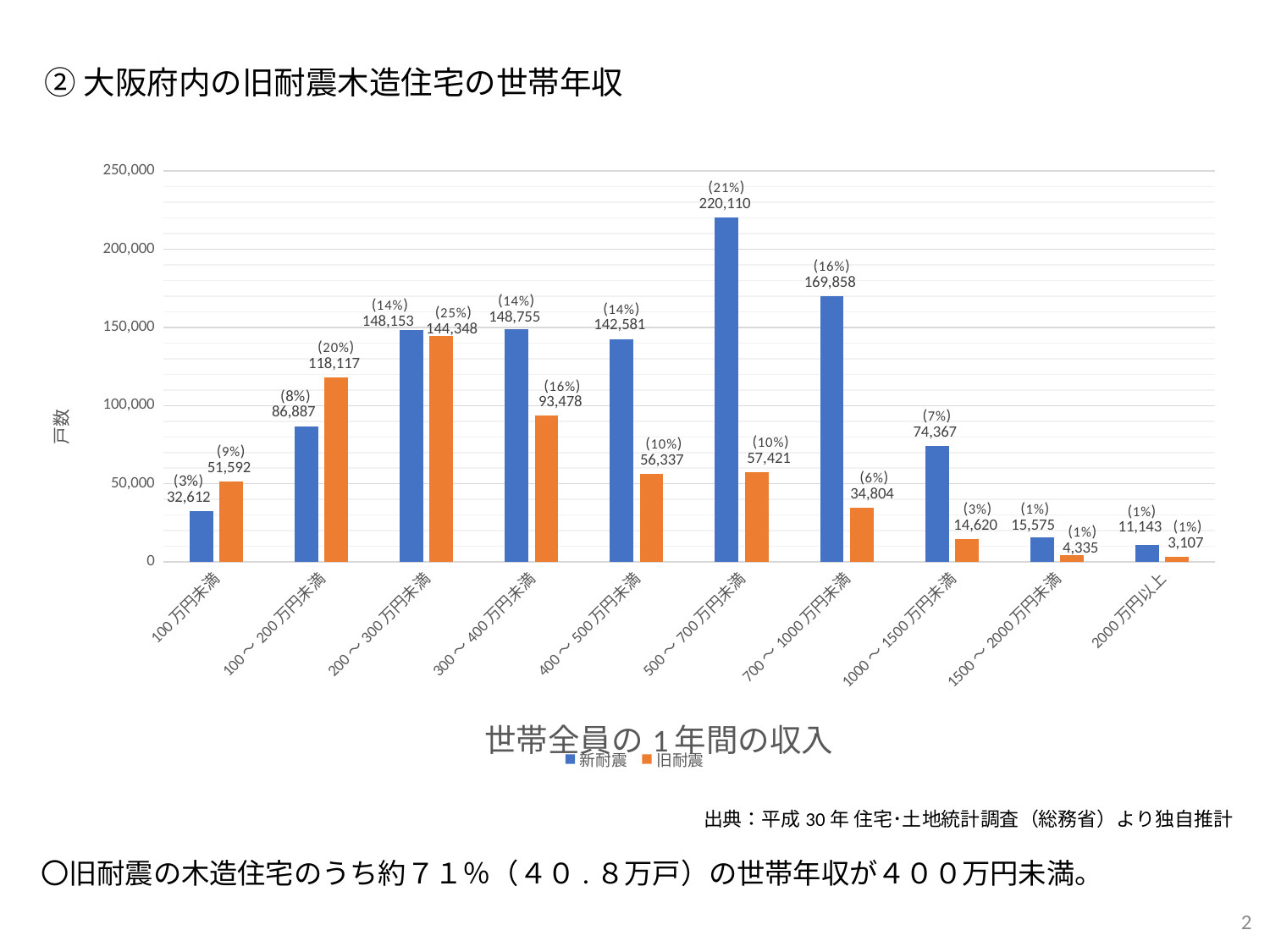

②大阪府内の旧耐震木造住宅の世帯年収

### Chart

| Category | 新耐震 | 旧耐震 |
|---|---|---|
| 100万円未満 | 32612.0 | 51592.0 |
| 100～200万円未満 | 86887.0 | 118117.0 |
| 200～300万円未満 | 148153.0 | 144348.0 |
| 300～400万円未満 | 148755.0 | 93478.0 |
| 400～500万円未満 | 142581.0 | 56337.0 |
| 500～700万円未満 | 220110.0 | 57421.0 |
| 700～1000万円未満 | 169858.0 | 34804.0 |
| 1000～1500万円未満 | 74367.0 | 14620.0 |
| 1500～2000万円未満 | 15575.0 | 4335.0 |
| 2000万円以上 | 11143.0 | 3107.0 |
出典：平成30年 住宅･土地統計調査（総務省）より独自推計
　〇旧耐震の木造住宅のうち約７１％（４０.８万戸）の世帯年収が４００万円未満。
2